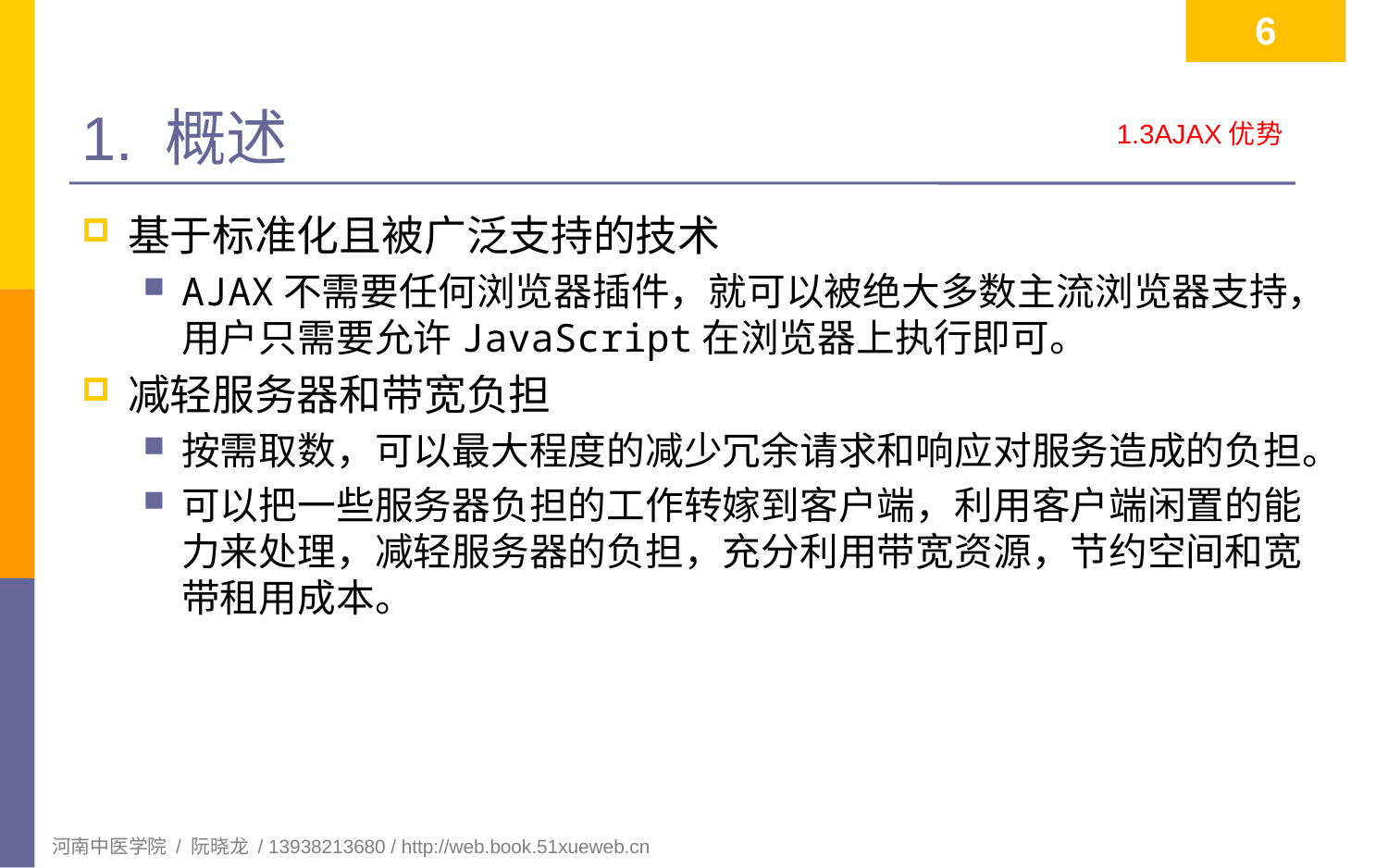

6
# 1. 概述
1.3AJAX优势
基于标准化且被广泛支持的技术
AJAX不需要任何浏览器插件，就可以被绝大多数主流浏览器支持，用户只需要允许JavaScript在浏览器上执行即可。
减轻服务器和带宽负担
按需取数，可以最大程度的减少冗余请求和响应对服务造成的负担。
可以把一些服务器负担的工作转嫁到客户端，利用客户端闲置的能力来处理，减轻服务器的负担，充分利用带宽资源，节约空间和宽带租用成本。